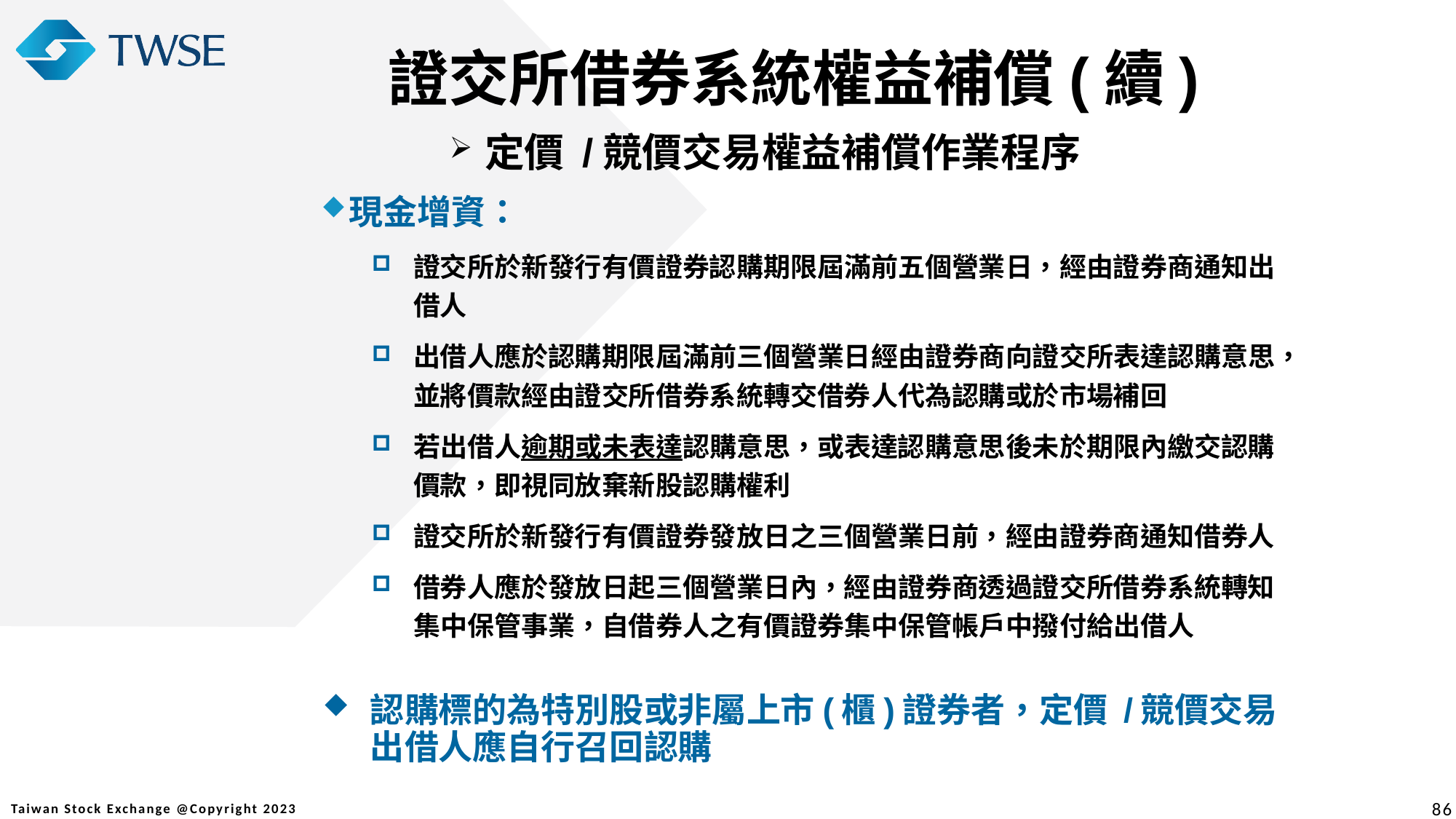

證交所借券系統權益補償(續)
定價 /競價交易權益補償作業程序
現金增資：
證交所於新發行有價證券認購期限屆滿前五個營業日，經由證券商通知出借人
出借人應於認購期限屆滿前三個營業日經由證券商向證交所表達認購意思，並將價款經由證交所借券系統轉交借券人代為認購或於市場補回
若出借人逾期或未表達認購意思，或表達認購意思後未於期限內繳交認購價款，即視同放棄新股認購權利
證交所於新發行有價證券發放日之三個營業日前，經由證券商通知借券人
借券人應於發放日起三個營業日內，經由證券商透過證交所借券系統轉知集中保管事業，自借券人之有價證券集中保管帳戶中撥付給出借人

認購標的為特別股或非屬上市(櫃)證券者，定價 /競價交易出借人應自行召回認購

86